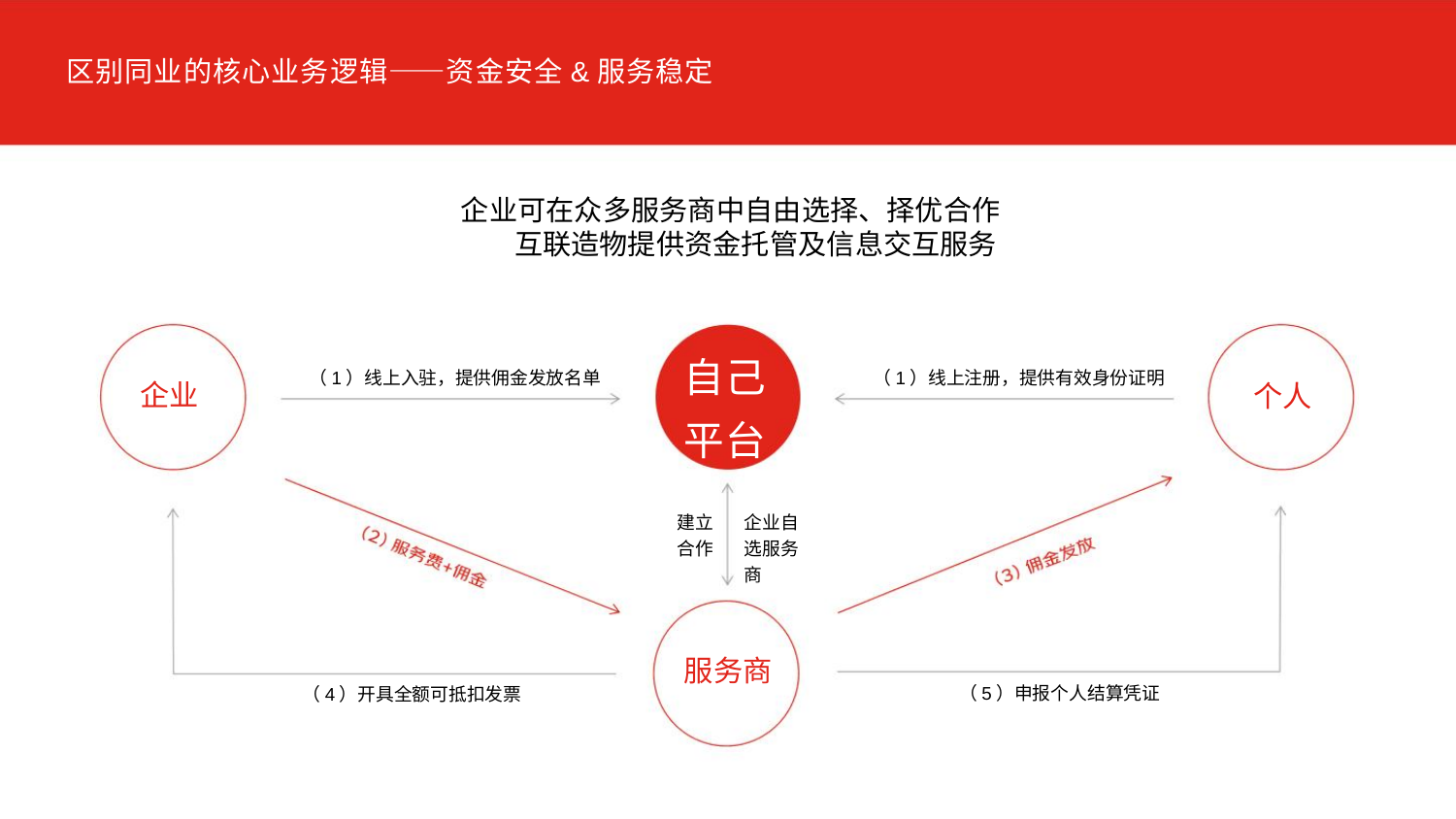

区别同业的核心业务逻辑——资金安全&服务稳定
企业可在众多服务商中自由选择、择优合作
互联造物提供资金托管及信息交互服务
（1）线上入驻，提供佣金发放名单
自己

平台
（1）线上注册，提供有效身份证明
企业
个人
建立
合作
企业自
选服务
商
服务商
（5）申报个人结算凭证
（4）开具全额可抵扣发票